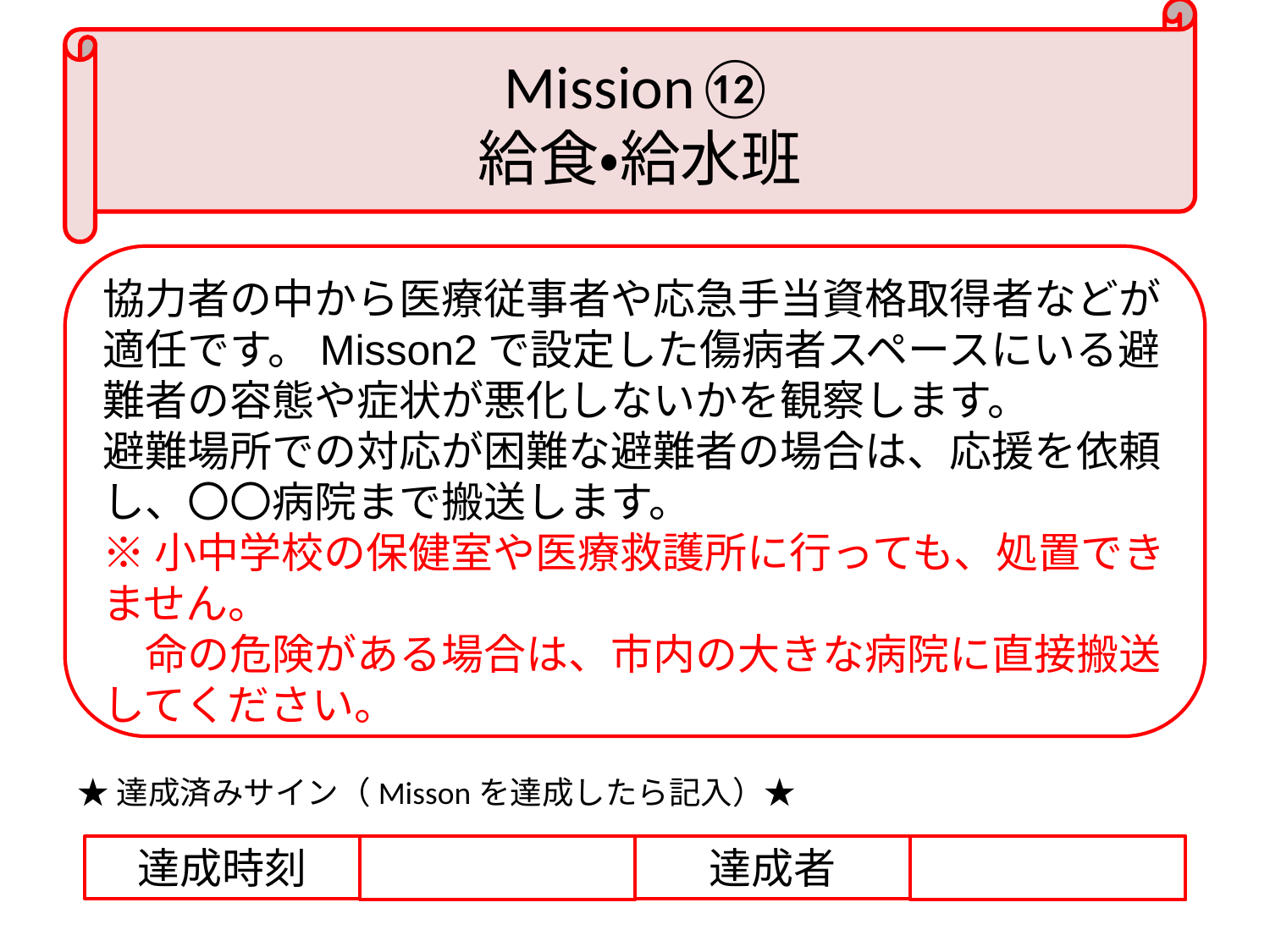

# Mission⑫ 給食・給水班

協力者の中から医療従事者や応急手当資格取得者などが適任です。Misson2で設定した傷病者スペースにいる避難者の容態や症状が悪化しないかを観察します。
避難場所での対応が困難な避難者の場合は、応援を依頼し、〇〇病院まで搬送します。
※小中学校の保健室や医療救護所に行っても、処置できません。
　命の危険がある場合は、市内の大きな病院に直接搬送してください。
★達成済みサイン（Missonを達成したら記入）★
達成時刻

達成者